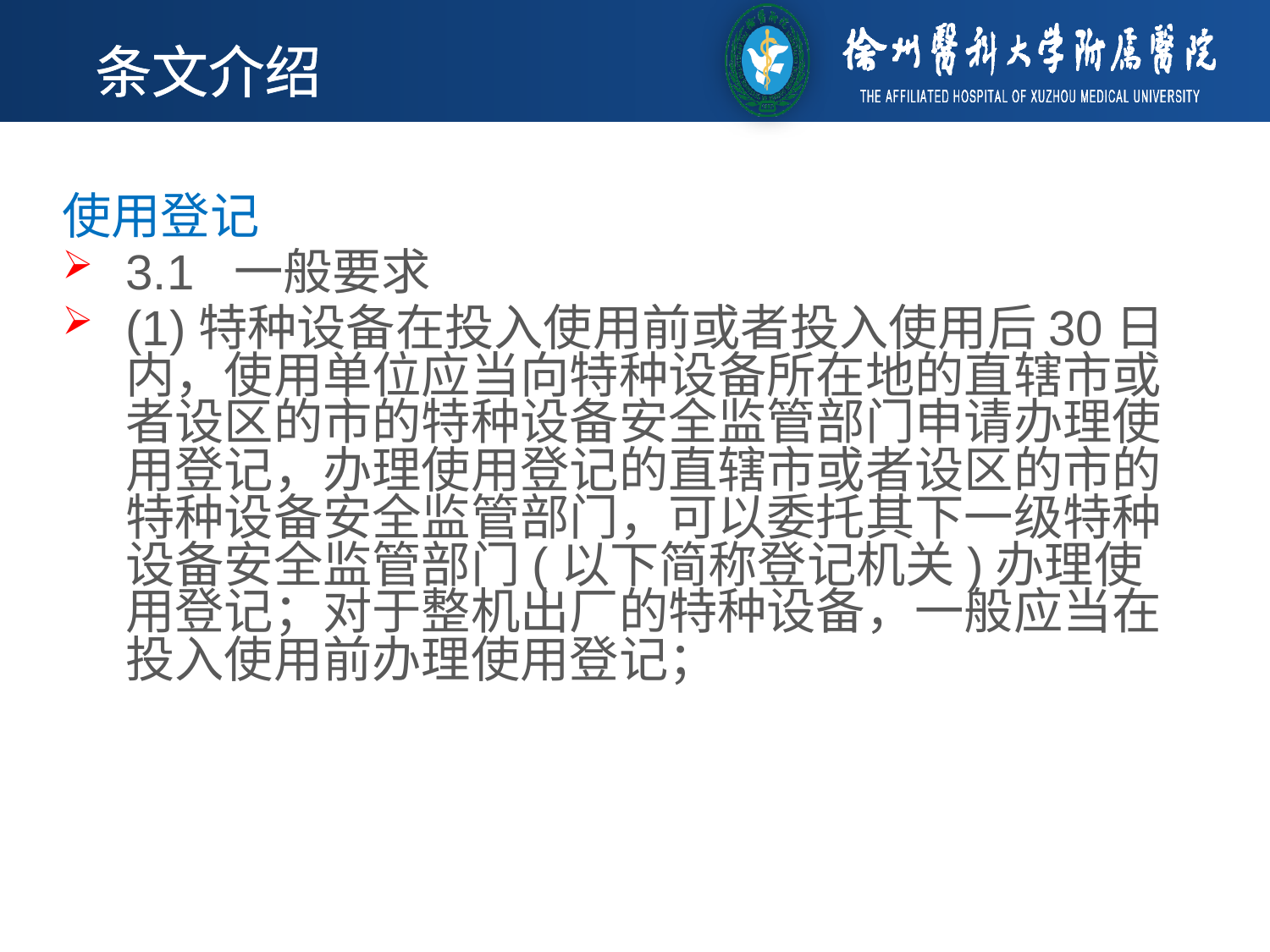

条文介绍

使用登记
3.1  一般要求
(1)特种设备在投入使用前或者投入使用后30日内，使用单位应当向特种设备所在地的直辖市或者设区的市的特种设备安全监管部门申请办理使用登记，办理使用登记的直辖市或者设区的市的特种设备安全监管部门，可以委托其下一级特种设备安全监管部门(以下简称登记机关)办理使用登记；对于整机出厂的特种设备，一般应当在投入使用前办理使用登记；